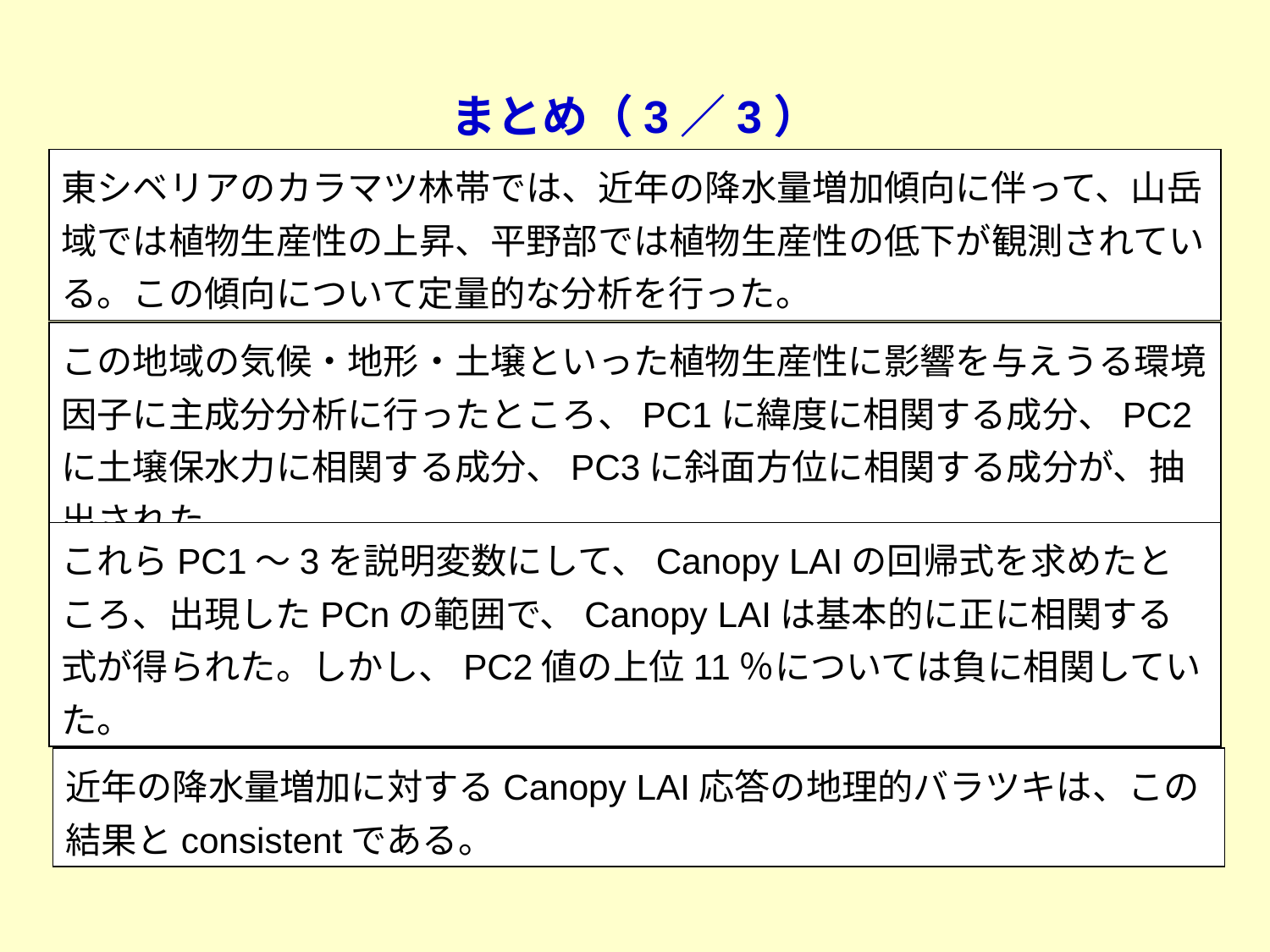

まとめ（3／3）
東シベリアのカラマツ林帯では、近年の降水量増加傾向に伴って、山岳域では植物生産性の上昇、平野部では植物生産性の低下が観測されている。この傾向について定量的な分析を行った。
この地域の気候・地形・土壌といった植物生産性に影響を与えうる環境因子に主成分分析に行ったところ、PC1に緯度に相関する成分、PC2に土壌保水力に相関する成分、PC3に斜面方位に相関する成分が、抽出された。
これらPC1～3を説明変数にして、Canopy LAIの回帰式を求めたところ、出現したPCnの範囲で、Canopy LAIは基本的に正に相関する式が得られた。しかし、PC2値の上位11％については負に相関していた。
近年の降水量増加に対するCanopy LAI応答の地理的バラツキは、この結果とconsistentである。